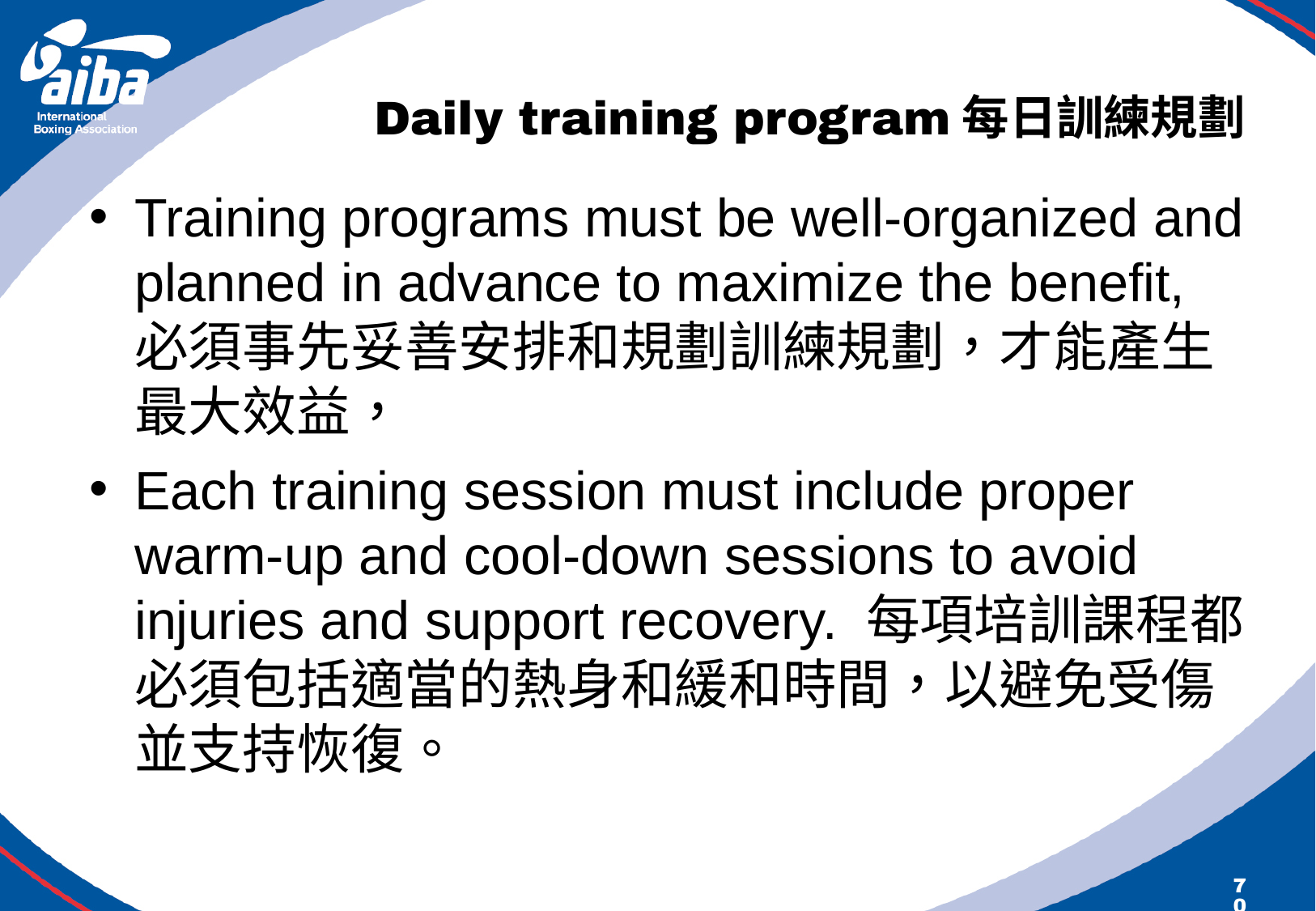

# Daily training program每日訓練規劃
Training programs must be well-organized and planned in advance to maximize the benefit,必須事先妥善安排和規劃訓練規劃，才能產生最大效益，
Each training session must include proper warm-up and cool-down sessions to avoid injuries and support recovery. 每項培訓課程都必須包括適當的熱身和緩和時間，以避免受傷並支持恢復。
70